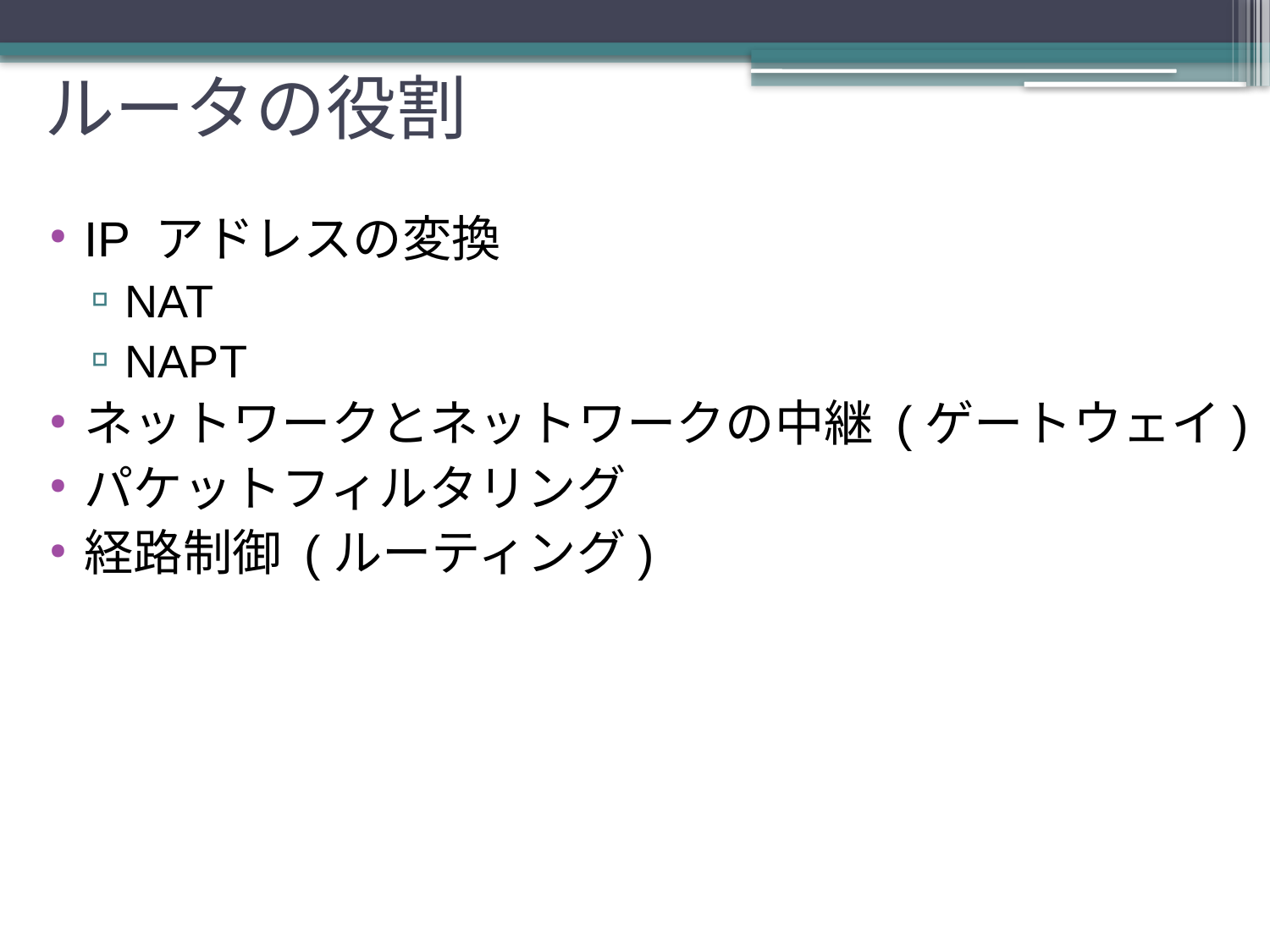

ルータの役割
IP アドレスの変換
NAT
NAPT
ネットワークとネットワークの中継 (ゲートウェイ)
パケットフィルタリング
経路制御 (ルーティング)